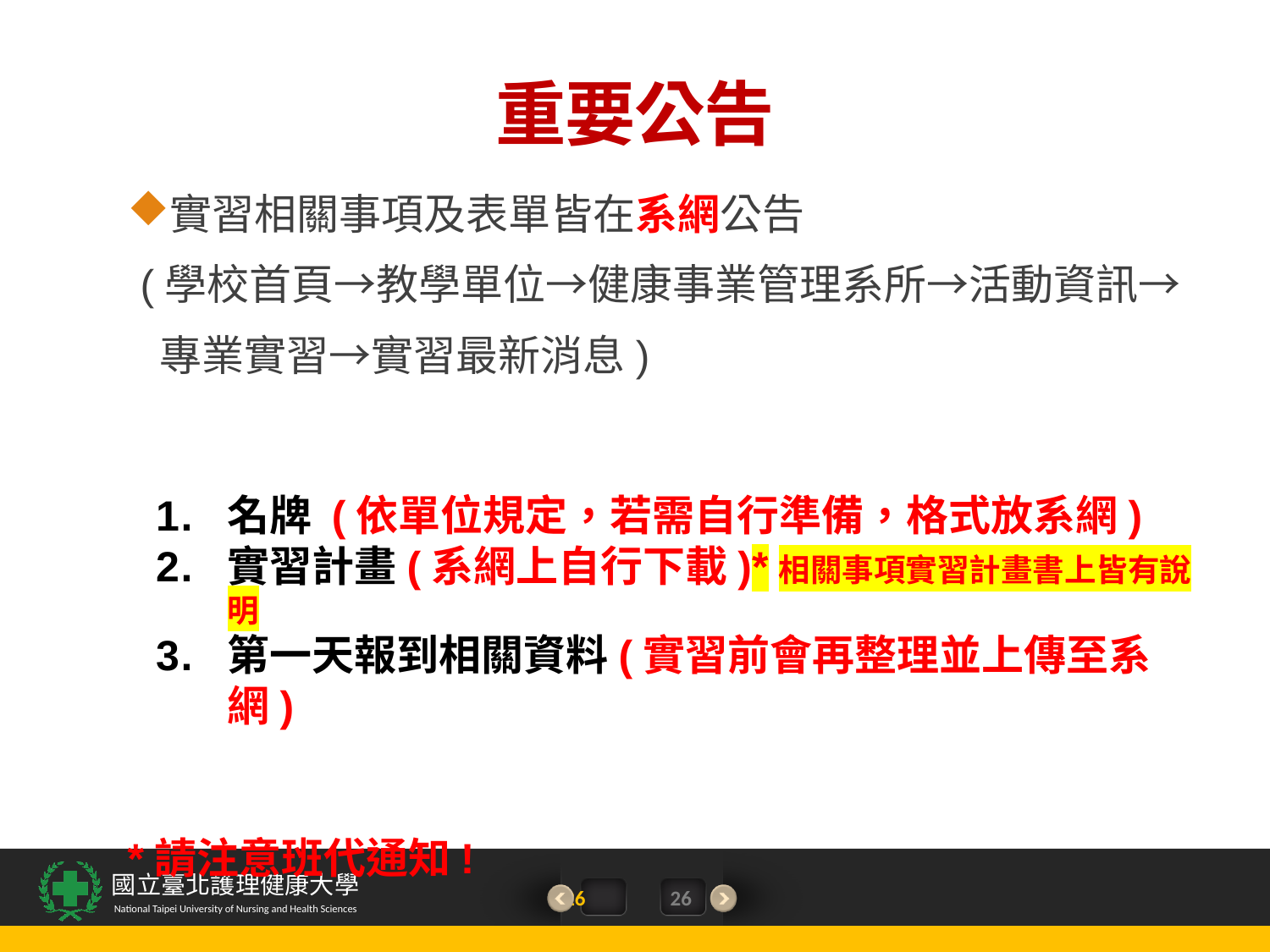

# 重要公告
實習相關事項及表單皆在系網公告
(學校首頁→教學單位→健康事業管理系所→活動資訊→
 專業實習→實習最新消息)

名牌 (依單位規定，若需自行準備，格式放系網)
實習計畫(系網上自行下載)*相關事項實習計畫書上皆有說明
第一天報到相關資料(實習前會再整理並上傳至系網)

*請注意班代通知!